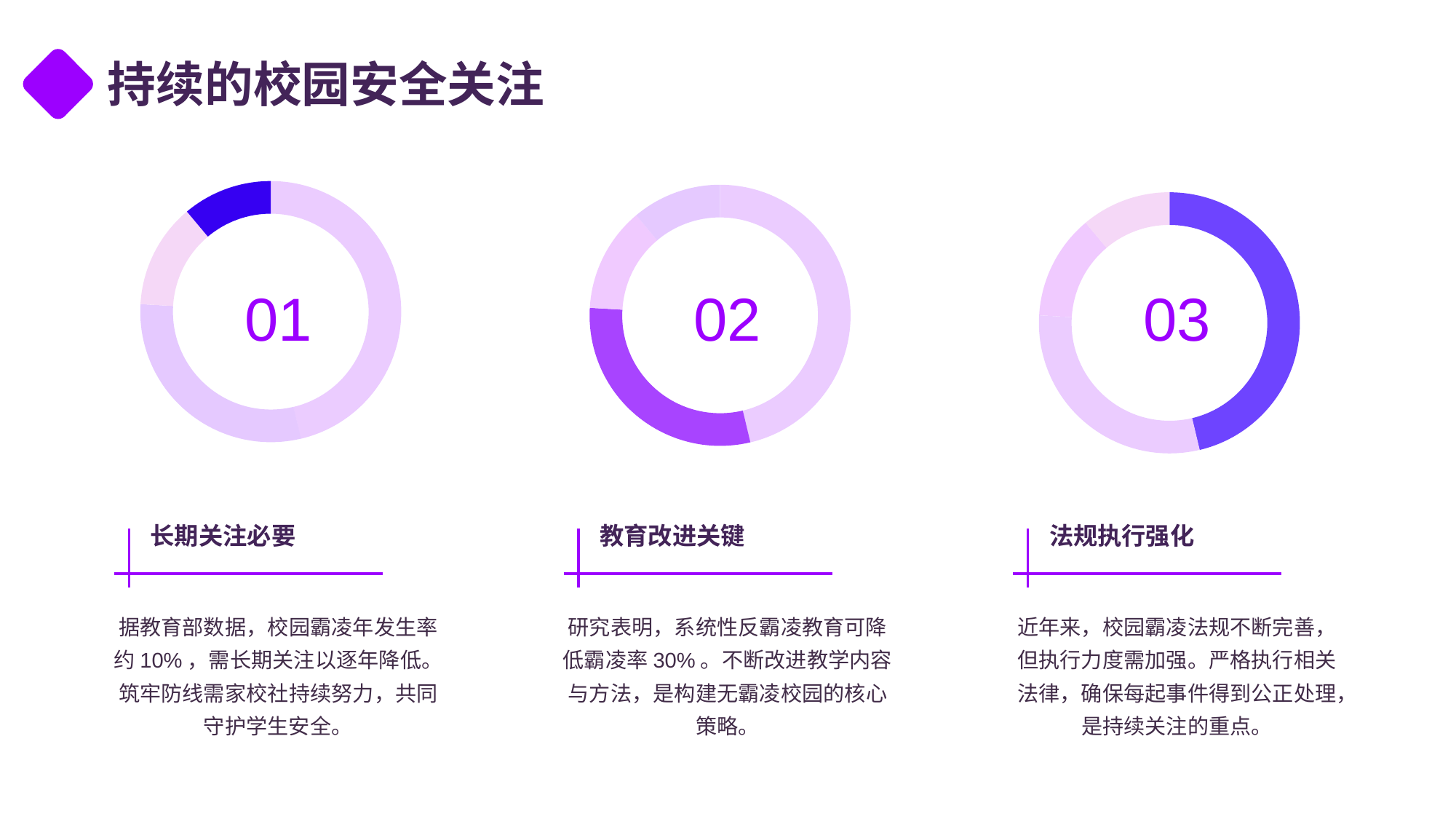

持续的校园安全关注

01
02
03
长期关注必要
教育改进关键
法规执行强化
据教育部数据，校园霸凌年发生率约10%，需长期关注以逐年降低。筑牢防线需家校社持续努力，共同守护学生安全。
研究表明，系统性反霸凌教育可降低霸凌率30%。不断改进教学内容与方法，是构建无霸凌校园的核心策略。
近年来，校园霸凌法规不断完善，但执行力度需加强。严格执行相关法律，确保每起事件得到公正处理，是持续关注的重点。